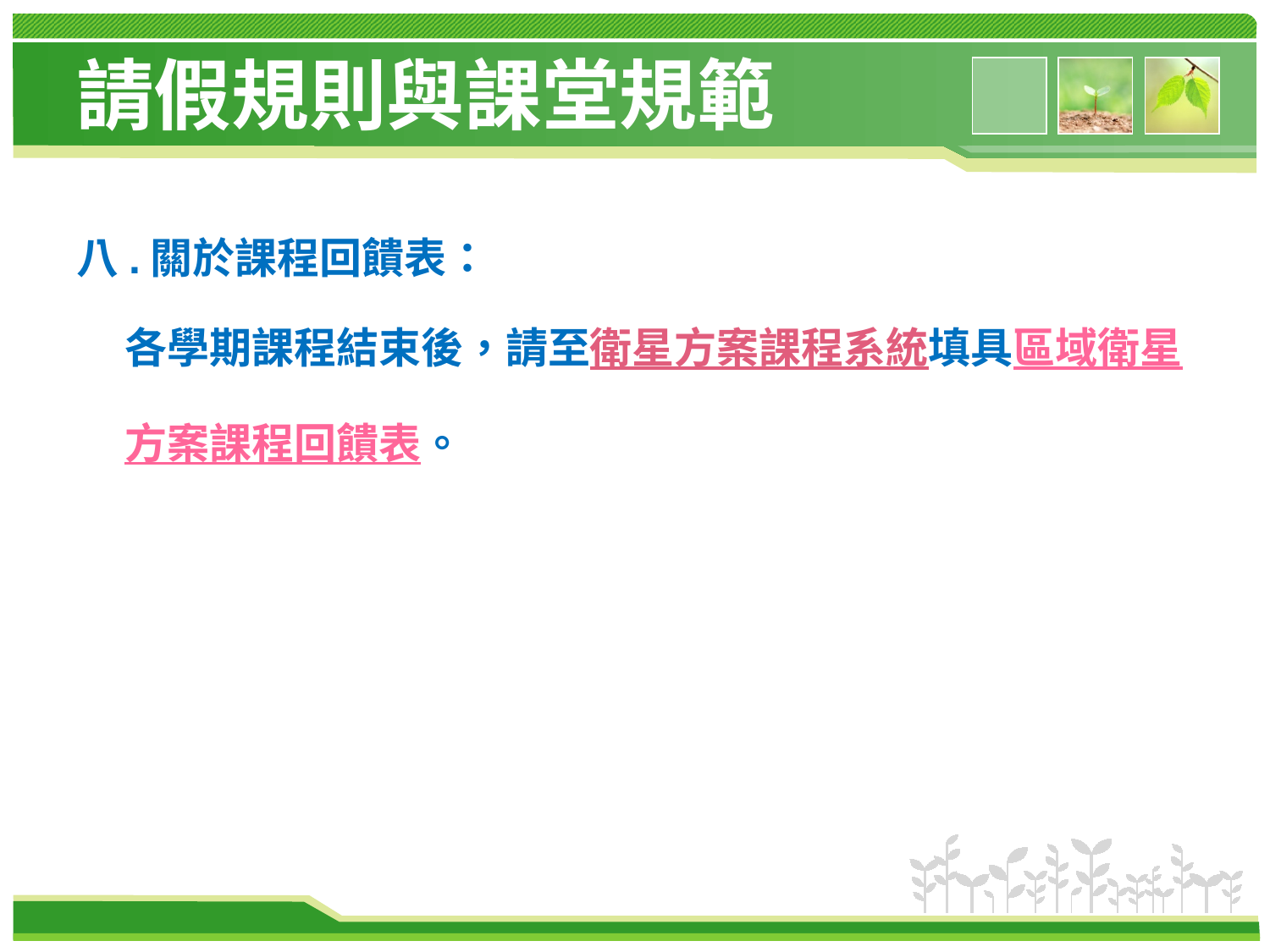

# 請假規則與課堂規範
八.關於課程回饋表：
    各學期課程結束後，請至衛星方案課程系統填具區域衛星
    方案課程回饋表。